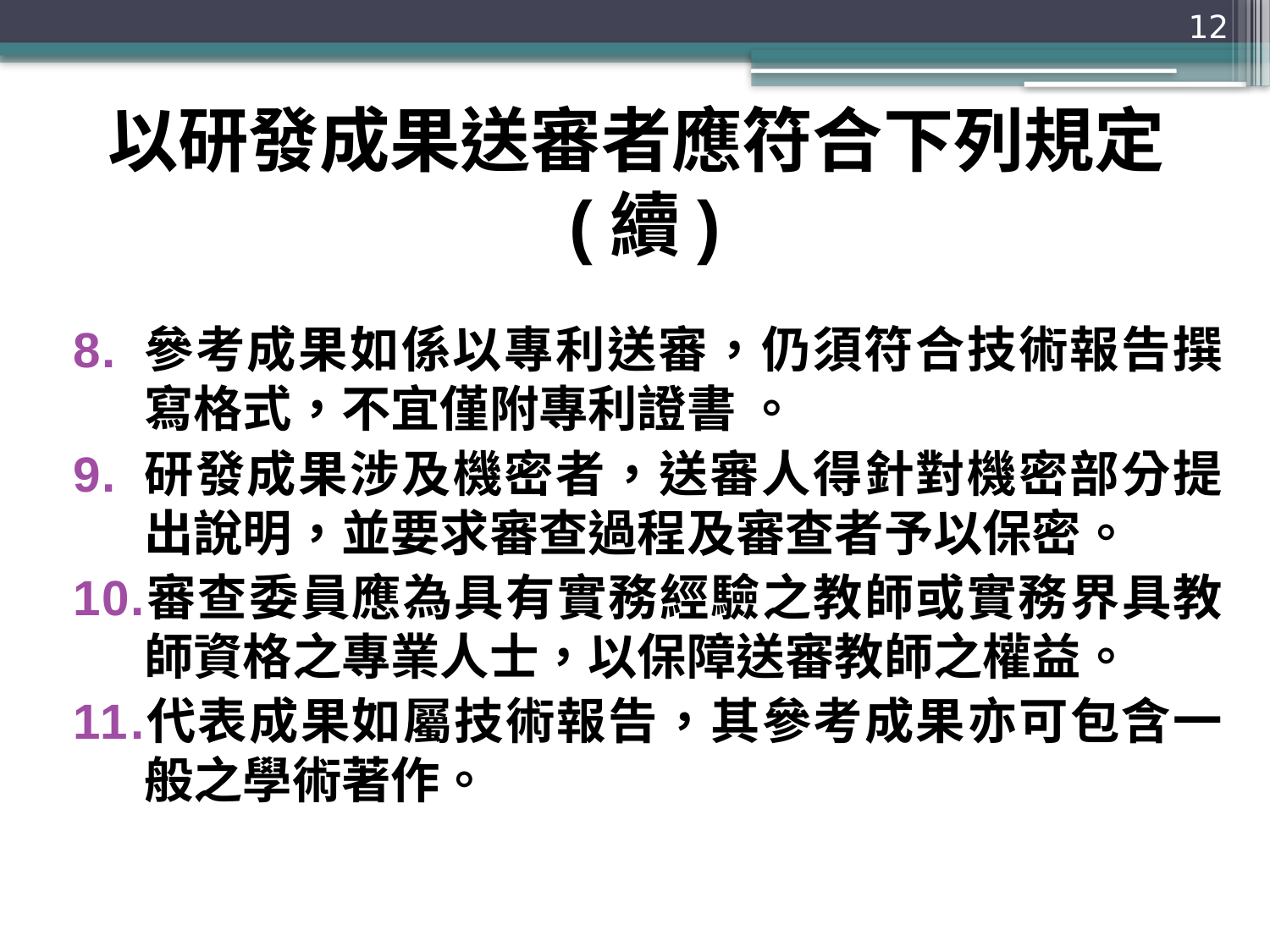

12
# 以研發成果送審者應符合下列規定(續)
參考成果如係以專利送審，仍須符合技術報告撰寫格式，不宜僅附專利證書 。
研發成果涉及機密者，送審人得針對機密部分提出說明，並要求審查過程及審查者予以保密。
審查委員應為具有實務經驗之教師或實務界具教師資格之專業人士，以保障送審教師之權益。
代表成果如屬技術報告，其參考成果亦可包含一般之學術著作。